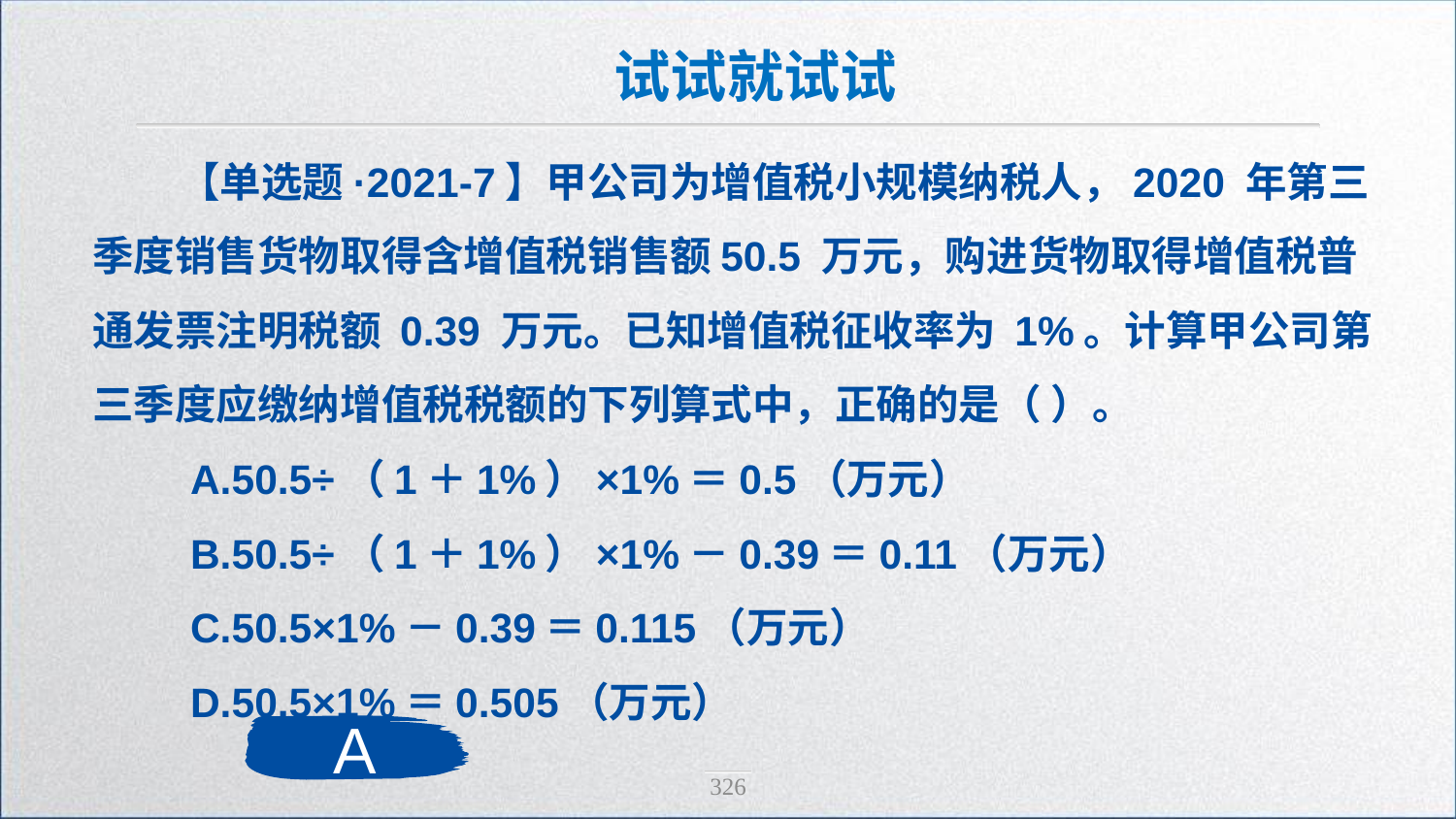

试试就试试
【单选题·2021-7】甲公司为增值税小规模纳税人，2020 年第三季度销售货物取得含增值税销售额50.5 万元，购进货物取得增值税普通发票注明税额 0.39 万元。已知增值税征收率为 1%。计算甲公司第三季度应缴纳增值税税额的下列算式中，正确的是（ ）。
 A.50.5÷（1＋1%）×1%＝0.5（万元）
 B.50.5÷（1＋1%）×1%－0.39＝0.11（万元）
 C.50.5×1%－0.39＝0.115（万元）
 D.50.5×1%＝0.505（万元）

A
326